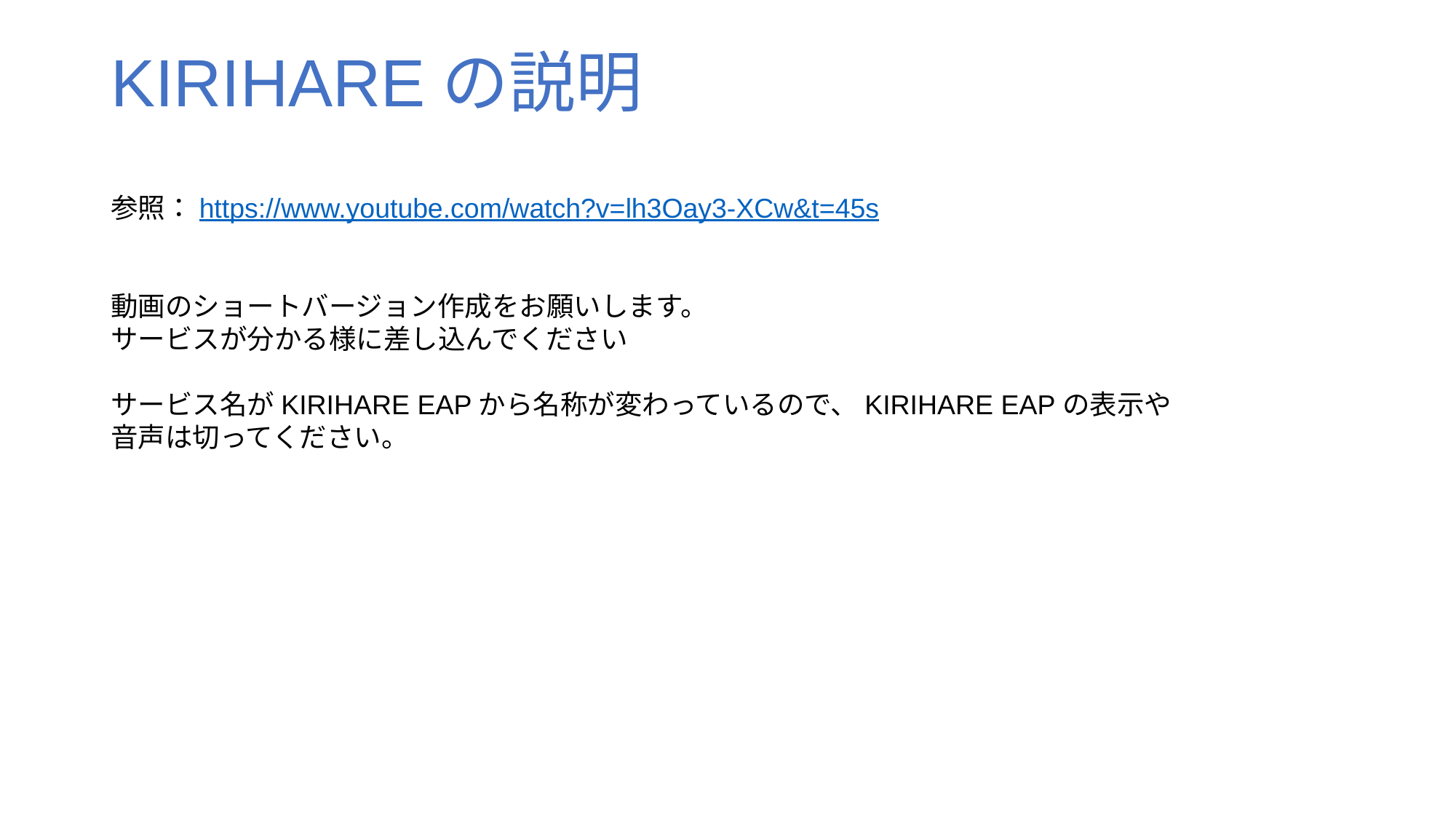

KIRIHAREの説明
参照：https://www.youtube.com/watch?v=lh3Oay3-XCw&t=45s

動画のショートバージョン作成をお願いします。
サービスが分かる様に差し込んでください

サービス名がKIRIHARE EAPから名称が変わっているので、KIRIHARE EAPの表示や
音声は切ってください。